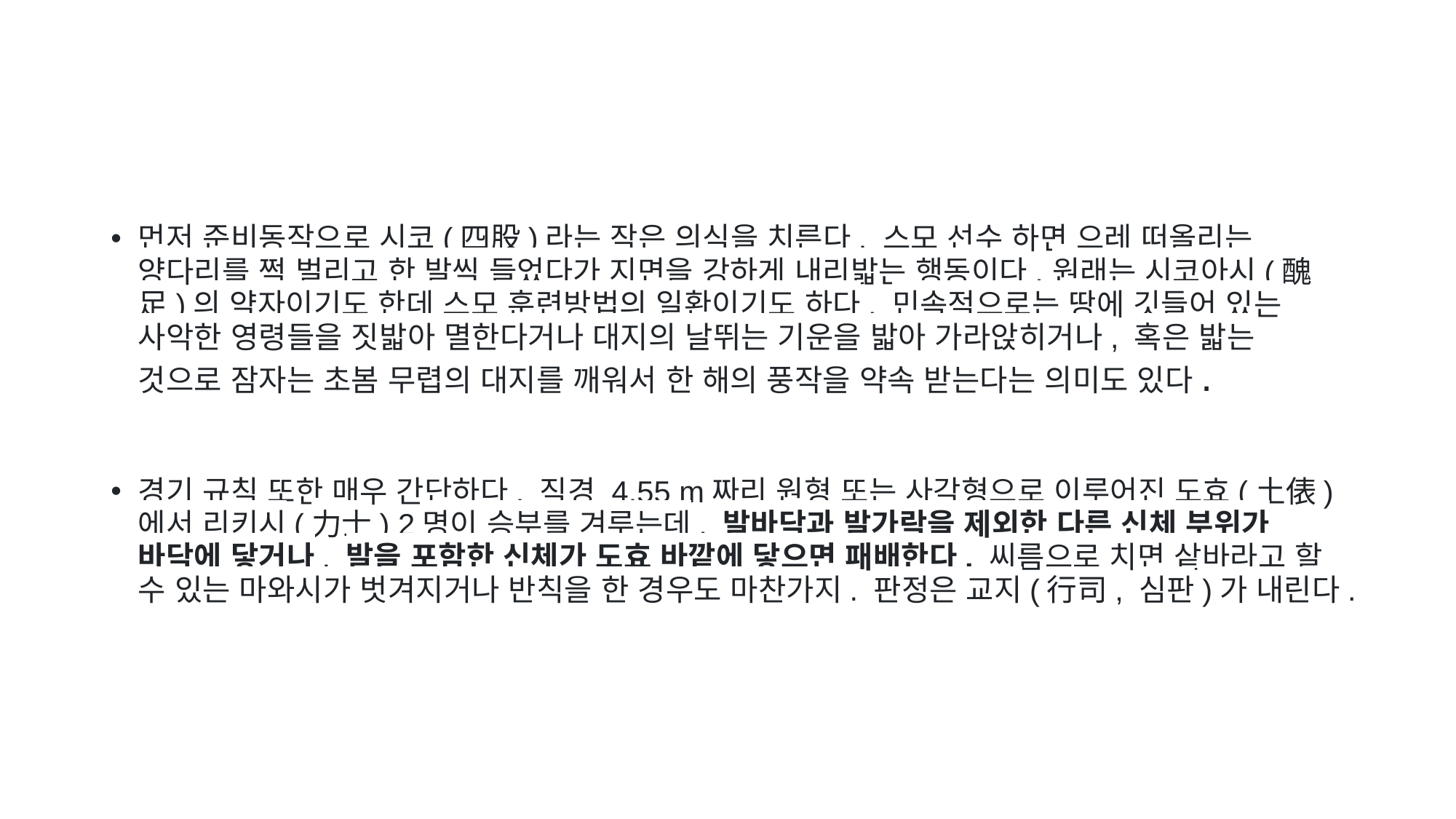

#
먼저 준비동작으로 시코(四股)라는 작은 의식을 치른다. 스모 선수 하면 으레 떠올리는 양다리를 쩍 벌리고 한 발씩 들었다가 지면을 강하게 내리밟는 행동이다. 원래는 시코아시(醜足)의 약자이기도 한데 스모 훈련방법의 일환이기도 하다. 민속적으로는 땅에 깃들어 있는 사악한 영령들을 짓밟아 멸한다거나 대지의 날뛰는 기운을 밟아 가라앉히거나, 혹은 밟는 것으로 잠자는 초봄 무렵의 대지를 깨워서 한 해의 풍작을 약속 받는다는 의미도 있다.

경기 규칙 또한 매우 간단하다. 직경 4.55 m짜리 원형 또는 사각형으로 이루어진 도효(土俵)에서 리키시(力士) 2명이 승부를 겨루는데, 발바닥과 발가락을 제외한 다른 신체 부위가 바닥에 닿거나, 발을 포함한 신체가 도효 바깥에 닿으면 패배한다. 씨름으로 치면 샅바라고 할 수 있는 마와시가 벗겨지거나 반칙을 한 경우도 마찬가지. 판정은 교지(行司, 심판)가 내린다.